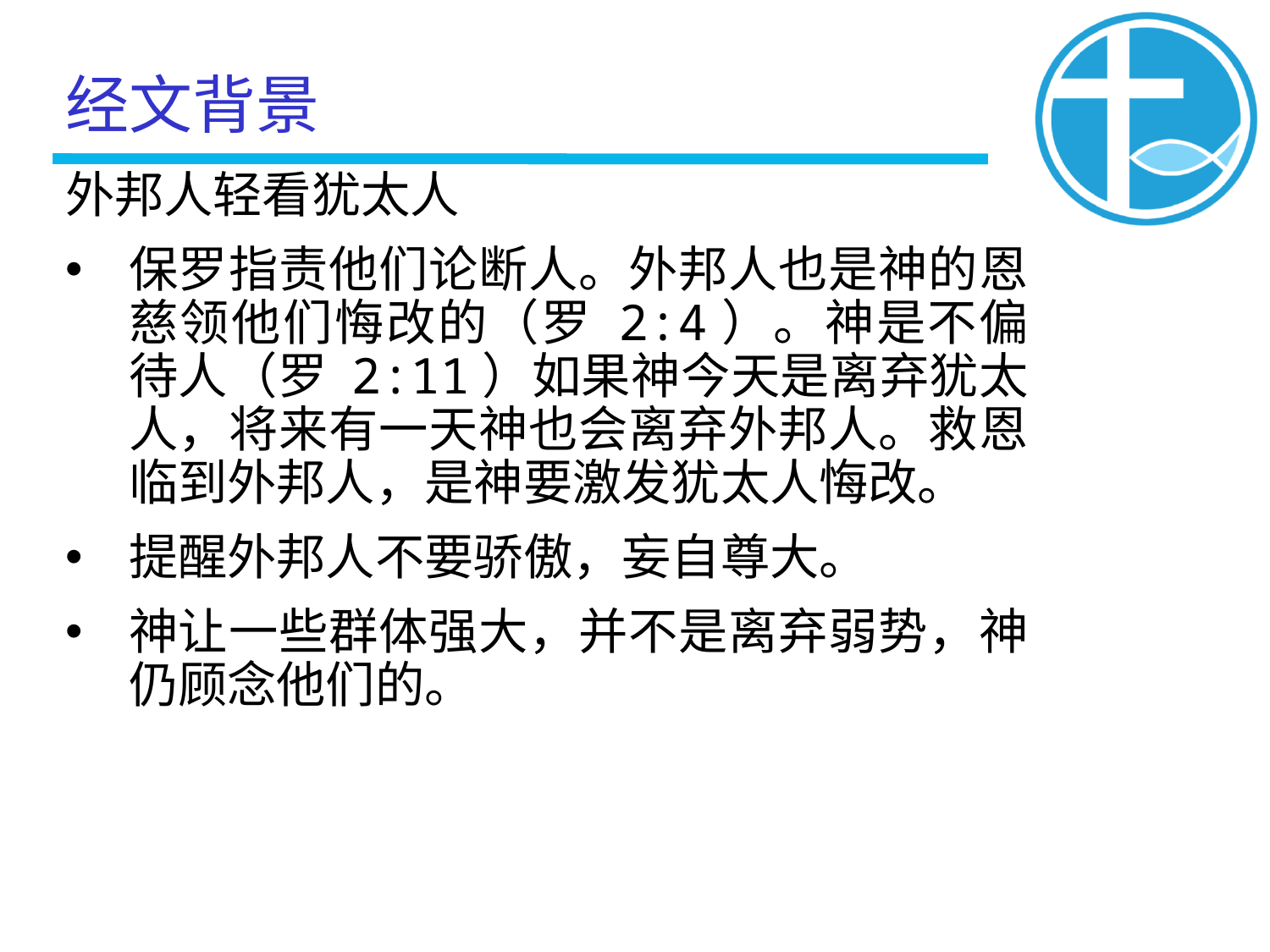

经文背景

外邦人轻看犹太人
保罗指责他们论断人。外邦人也是神的恩慈领他们悔改的（罗 2:4）。神是不偏待人（罗 2:11）如果神今天是离弃犹太人，将来有一天神也会离弃外邦人。救恩临到外邦人，是神要激发犹太人悔改。
提醒外邦人不要骄傲，妄自尊大。
神让一些群体强大，并不是离弃弱势，神仍顾念他们的。